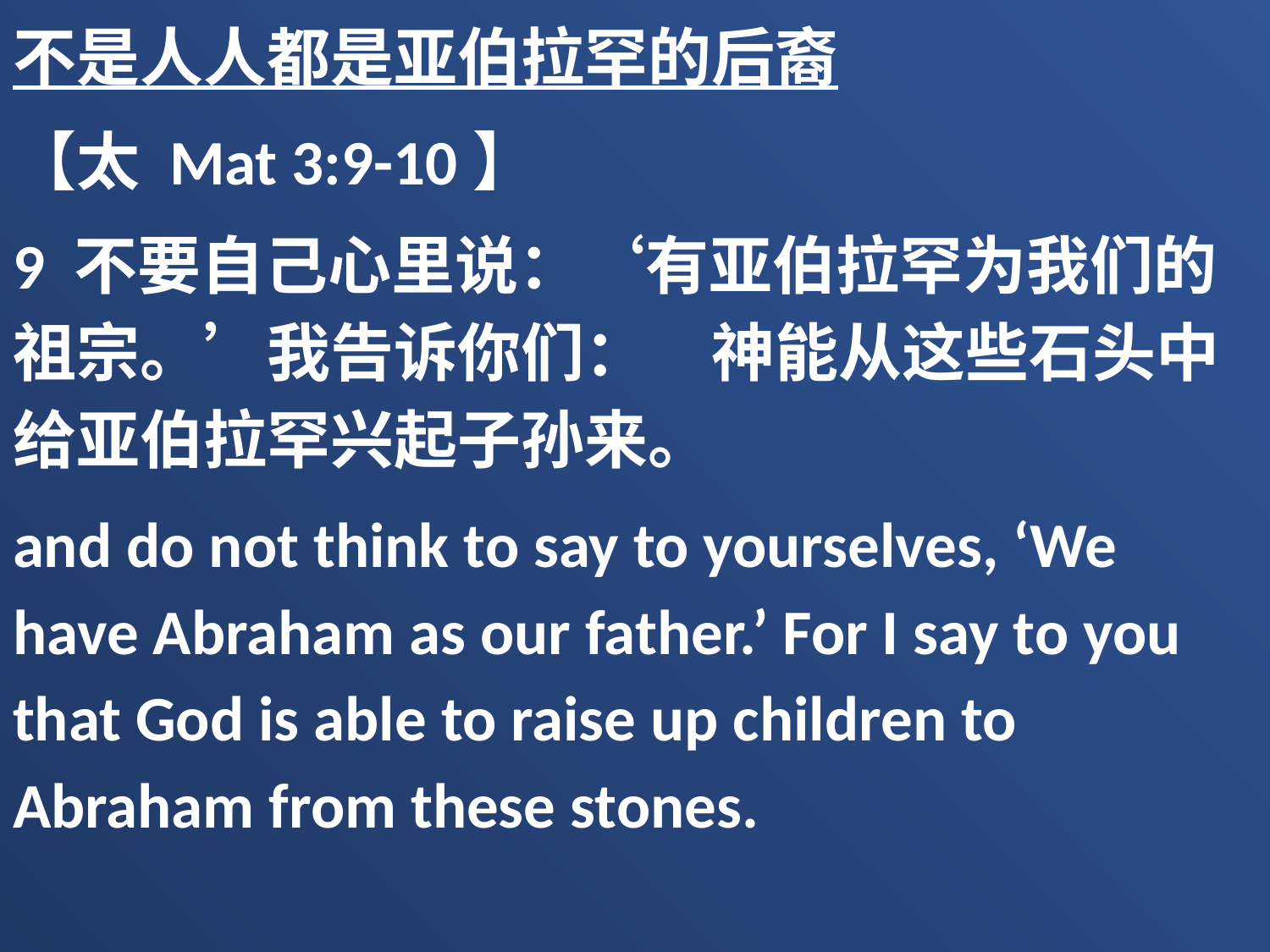

不是人人都是亚伯拉罕的后裔
【太 Mat 3:9-10】
9 不要自己心里说：‘有亚伯拉罕为我们的祖宗。’我告诉你们：　神能从这些石头中给亚伯拉罕兴起子孙来。
and do not think to say to yourselves, ‘We have Abraham as our father.’ For I say to you that God is able to raise up children to Abraham from these stones.